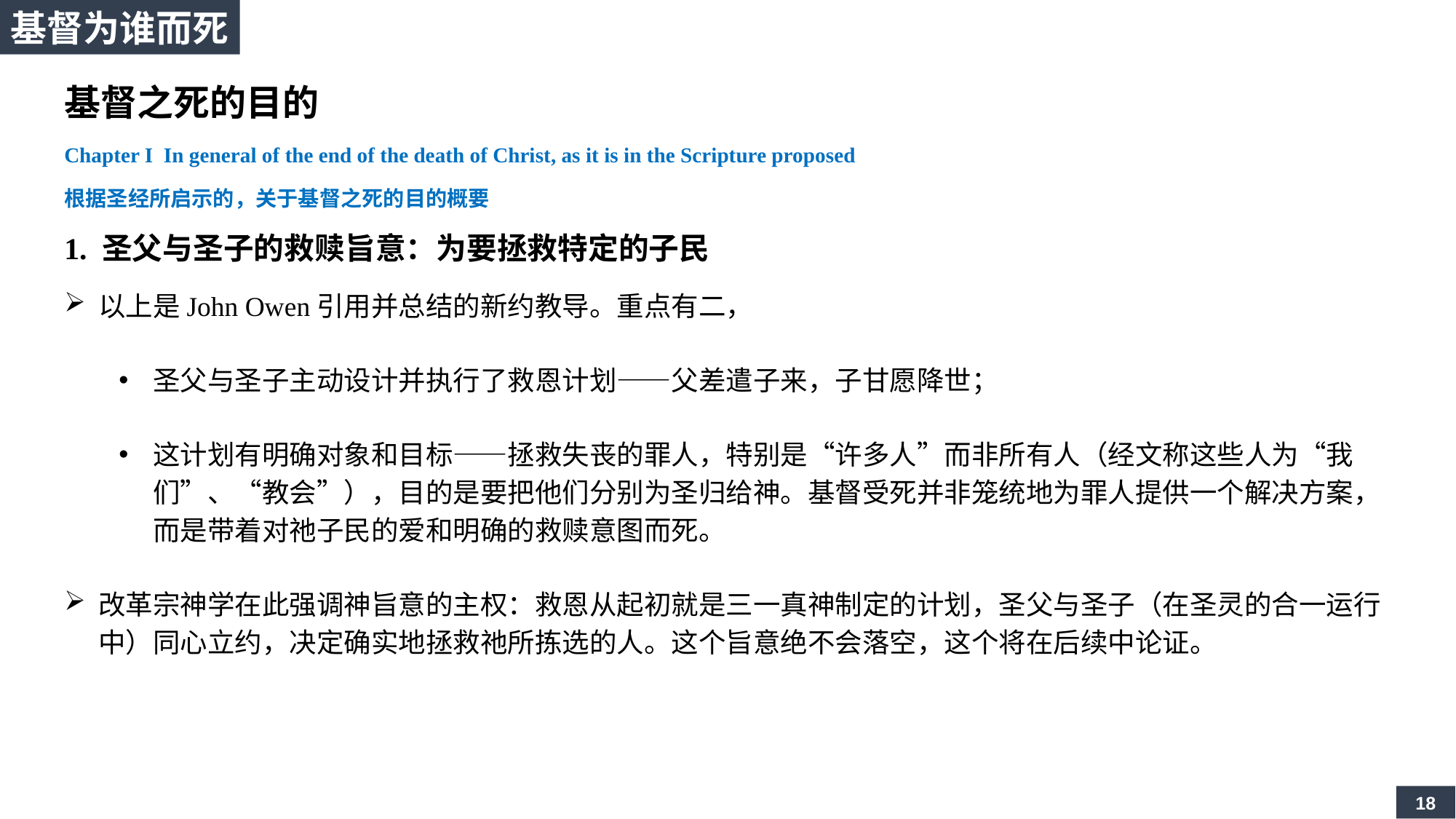

基督为谁而死
基督之死的目的
Chapter I  In general of the end of the death of Christ, as it is in the Scripture proposed
根据圣经所启示的，关于基督之死的目的概要
1. 圣父与圣子的救赎旨意：为要拯救特定的子民
以上是John Owen引用并总结的新约教导。重点有二，
圣父与圣子主动设计并执行了救恩计划——父差遣子来，子甘愿降世；
这计划有明确对象和目标——拯救失丧的罪人，特别是“许多人”而非所有人（经文称这些人为“我们”、“教会”），目的是要把他们分别为圣归给神。基督受死并非笼统地为罪人提供一个解决方案，而是带着对祂子民的爱和明确的救赎意图而死。
改革宗神学在此强调神旨意的主权：救恩从起初就是三一真神制定的计划，圣父与圣子（在圣灵的合一运行中）同心立约，决定确实地拯救祂所拣选的人。这个旨意绝不会落空，这个将在后续中论证。
18